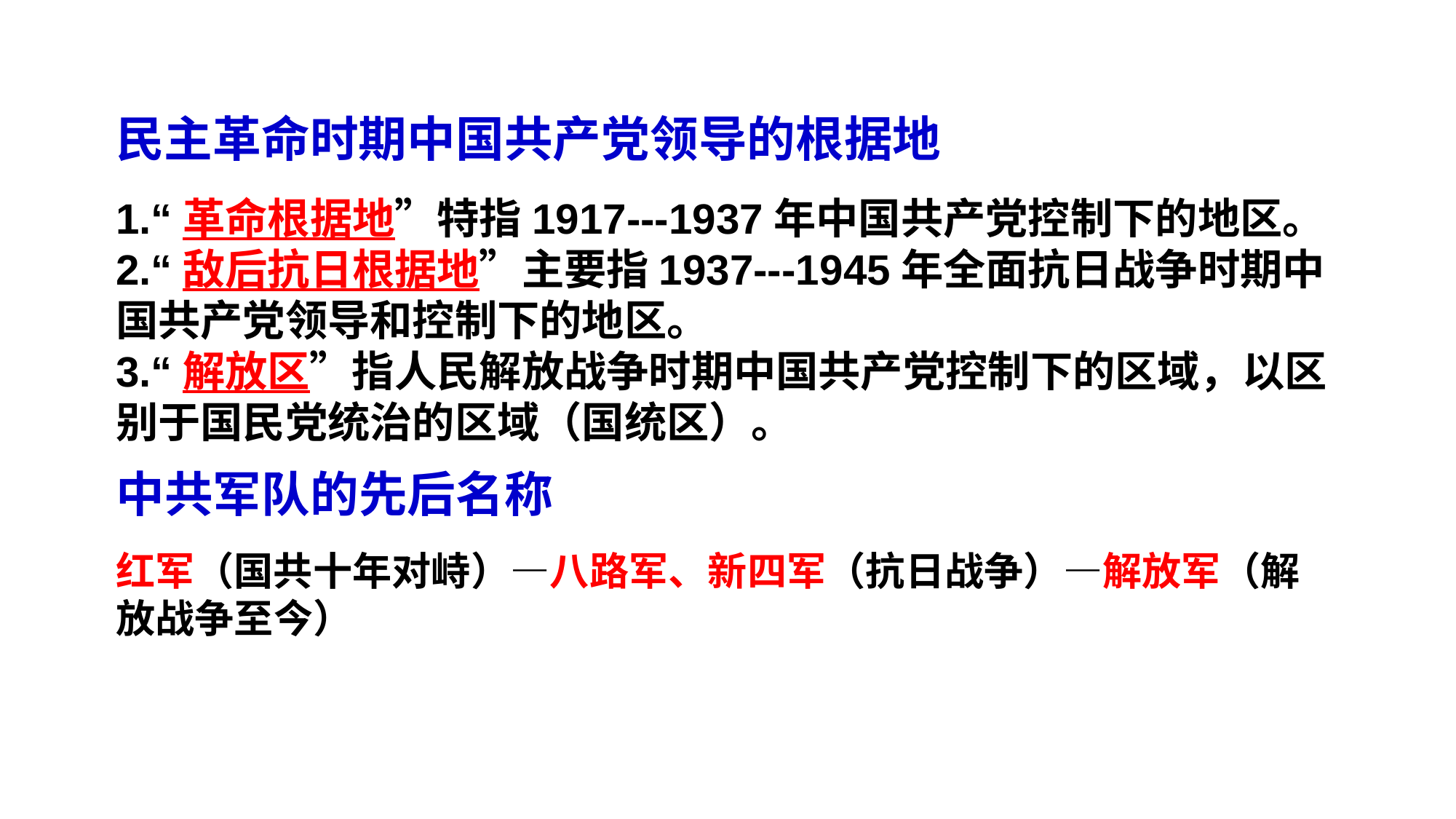

民主革命时期中国共产党领导的根据地
1.“革命根据地”特指1917---1937年中国共产党控制下的地区。
2.“敌后抗日根据地”主要指1937---1945年全面抗日战争时期中国共产党领导和控制下的地区。
3.“解放区”指人民解放战争时期中国共产党控制下的区域，以区别于国民党统治的区域（国统区）。
中共军队的先后名称
红军（国共十年对峙）—八路军、新四军（抗日战争）—解放军（解放战争至今）